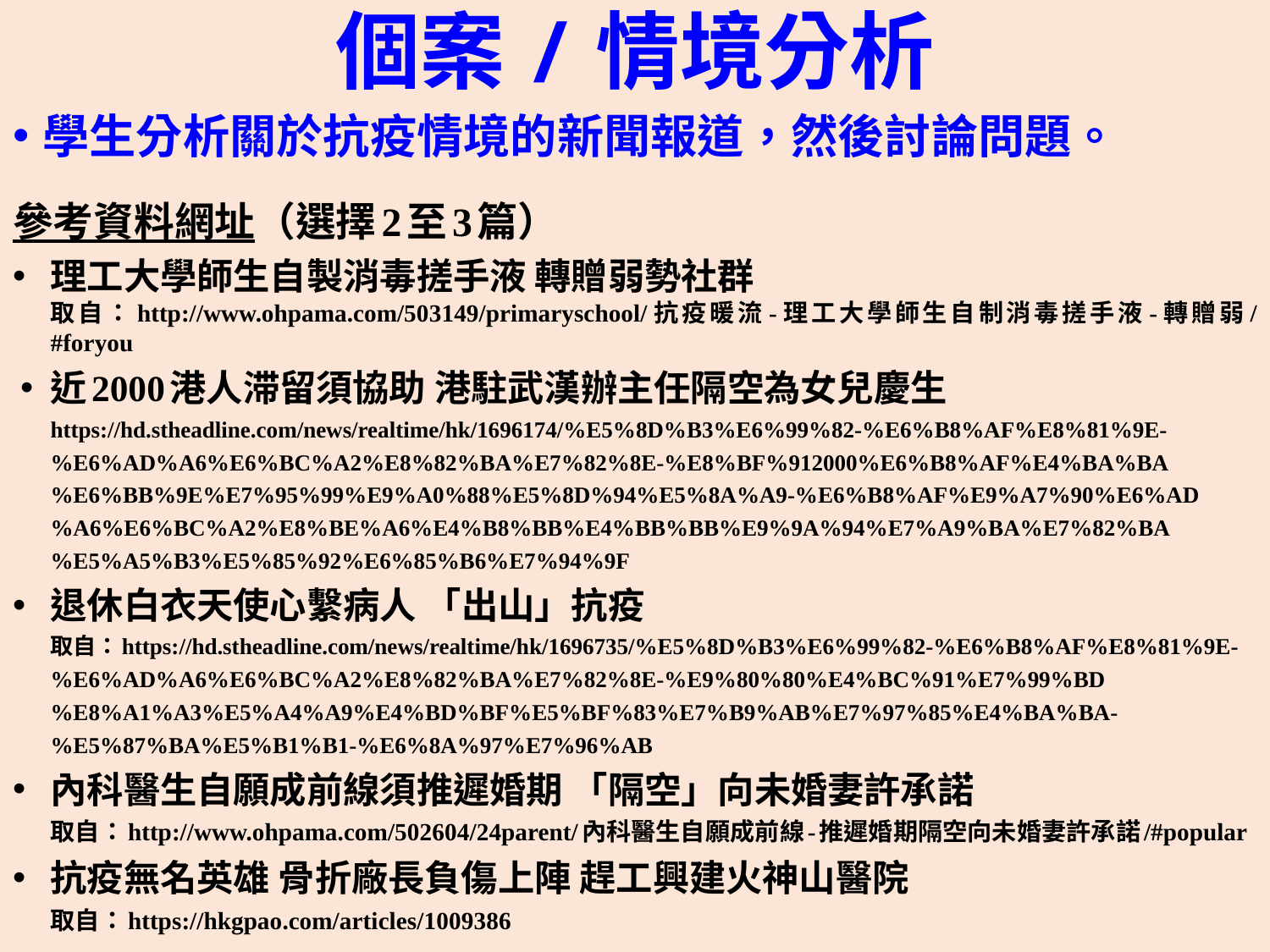

# 個案/情境分析
學生分析關於抗疫情境的新聞報道，然後討論問題。

參考資料網址（選擇2至3篇）
理工大學師生自製消毒搓手液 轉贈弱勢社群
取自：http://www.ohpama.com/503149/primaryschool/抗疫暖流-理工大學師生自制消毒搓手液-轉贈弱/#foryou
近2000港人滞留須協助 港駐武漢辦主任隔空為女兒慶生  https://hd.stheadline.com/news/realtime/hk/1696174/%E5%8D%B3%E6%99%82-%E6%B8%AF%E8%81%9E-%E6%AD%A6%E6%BC%A2%E8%82%BA%E7%82%8E-%E8%BF%912000%E6%B8%AF%E4%BA%BA%E6%BB%9E%E7%95%99%E9%A0%88%E5%8D%94%E5%8A%A9-%E6%B8%AF%E9%A7%90%E6%AD%A6%E6%BC%A2%E8%BE%A6%E4%B8%BB%E4%BB%BB%E9%9A%94%E7%A9%BA%E7%82%BA%E5%A5%B3%E5%85%92%E6%85%B6%E7%94%9F
退休白衣天使心繫病人 「出山」抗疫
取自：https://hd.stheadline.com/news/realtime/hk/1696735/%E5%8D%B3%E6%99%82-%E6%B8%AF%E8%81%9E-%E6%AD%A6%E6%BC%A2%E8%82%BA%E7%82%8E-%E9%80%80%E4%BC%91%E7%99%BD%E8%A1%A3%E5%A4%A9%E4%BD%BF%E5%BF%83%E7%B9%AB%E7%97%85%E4%BA%BA-%E5%87%BA%E5%B1%B1-%E6%8A%97%E7%96%AB
內科醫生自願成前線須推遲婚期 「隔空」向未婚妻許承諾
取自：http://www.ohpama.com/502604/24parent/內科醫生自願成前線-推遲婚期隔空向未婚妻許承諾/#popular
抗疫無名英雄 骨折廠長負傷上陣 趕工興建火神山醫院
取自：https://hkgpao.com/articles/1009386